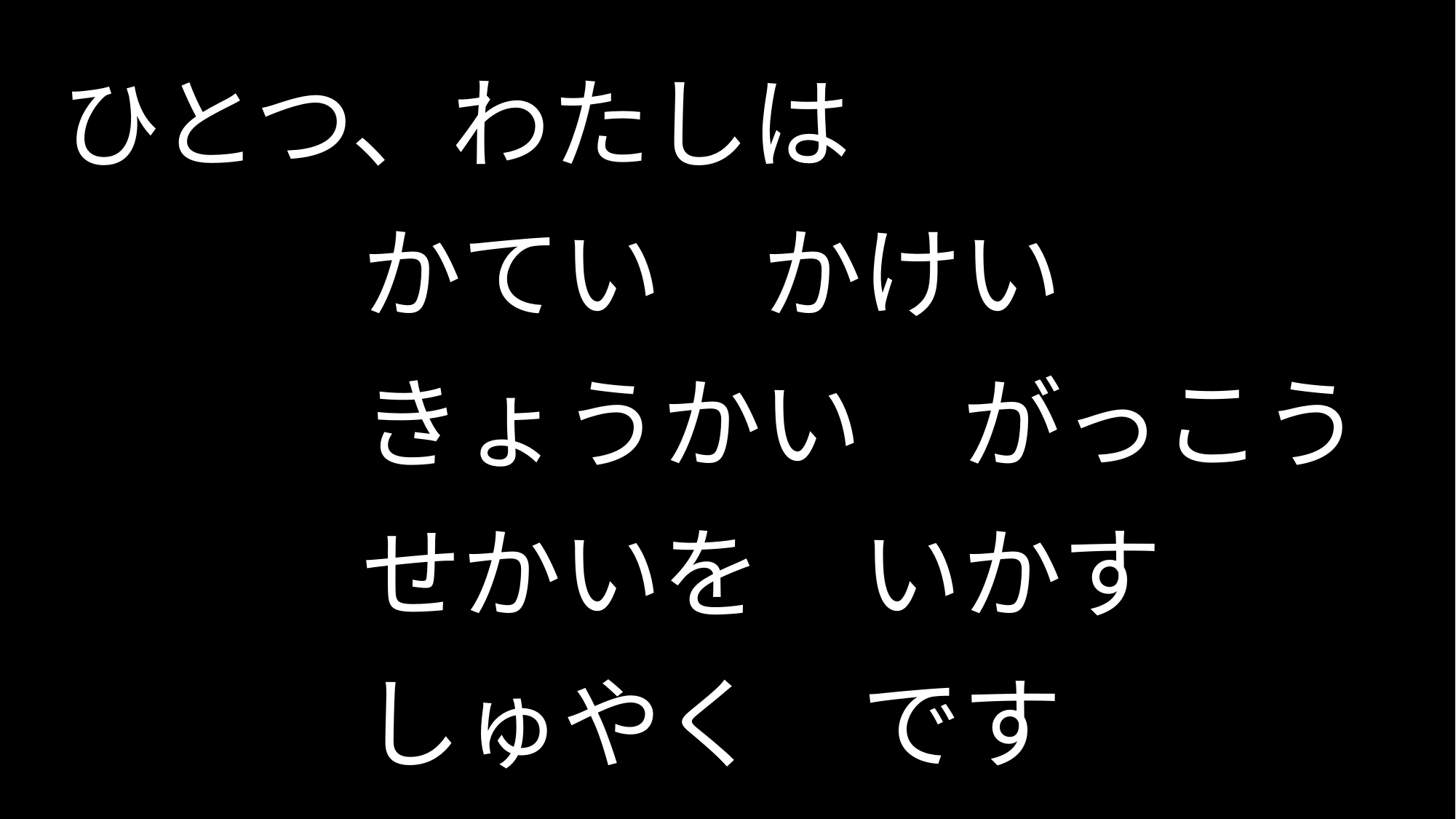

# ひとつ、わたしは 　　　かてい　かけい　 　　　きょうかい　がっこう 　　　せかいを　いかす 　　　しゅやく　です